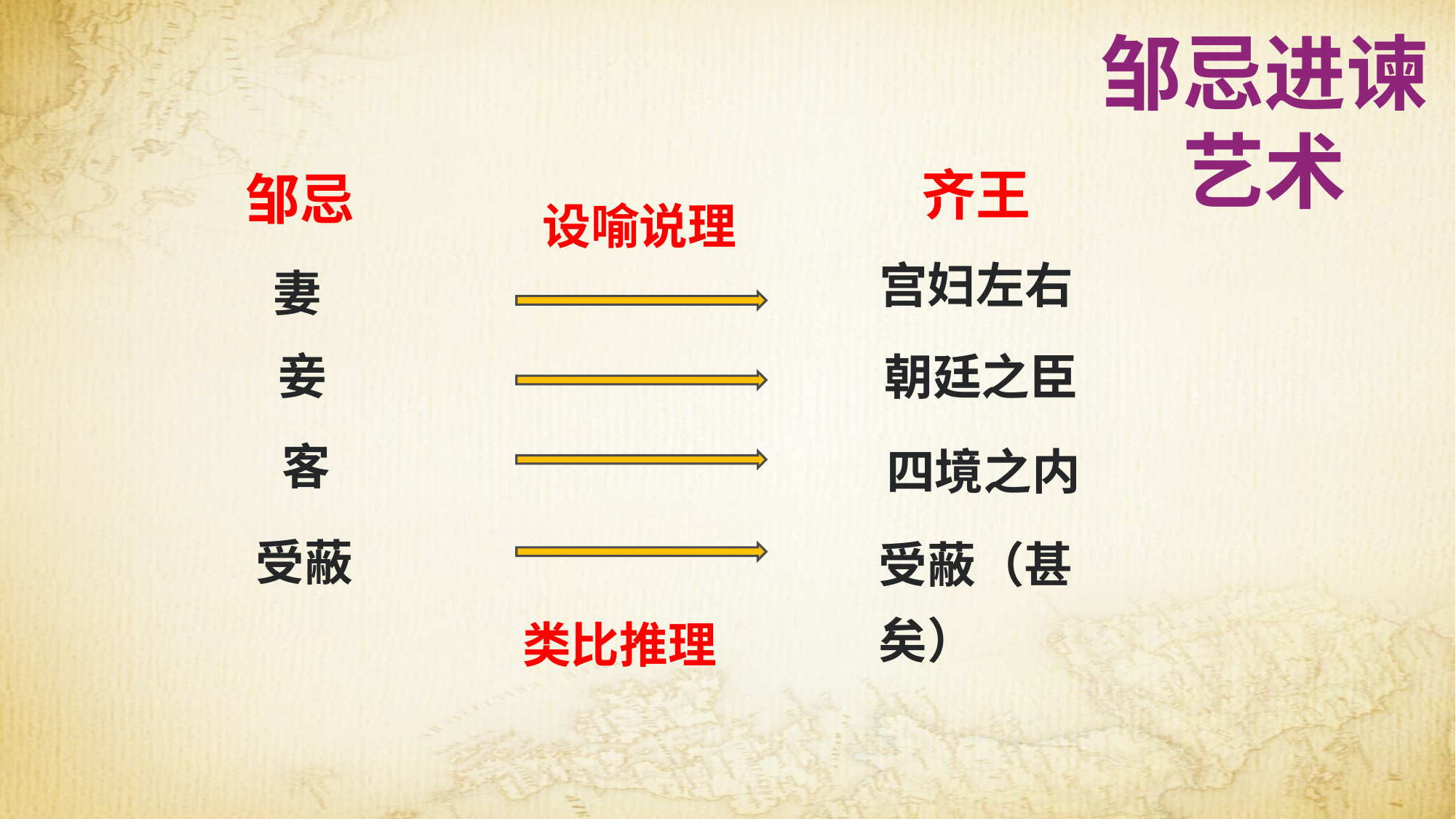

邹忌进谏艺术
齐王
邹忌
设喻说理
宫妇左右
妻

妾
朝廷之臣

客
四境之内

受蔽
受蔽（甚矣）

类比推理